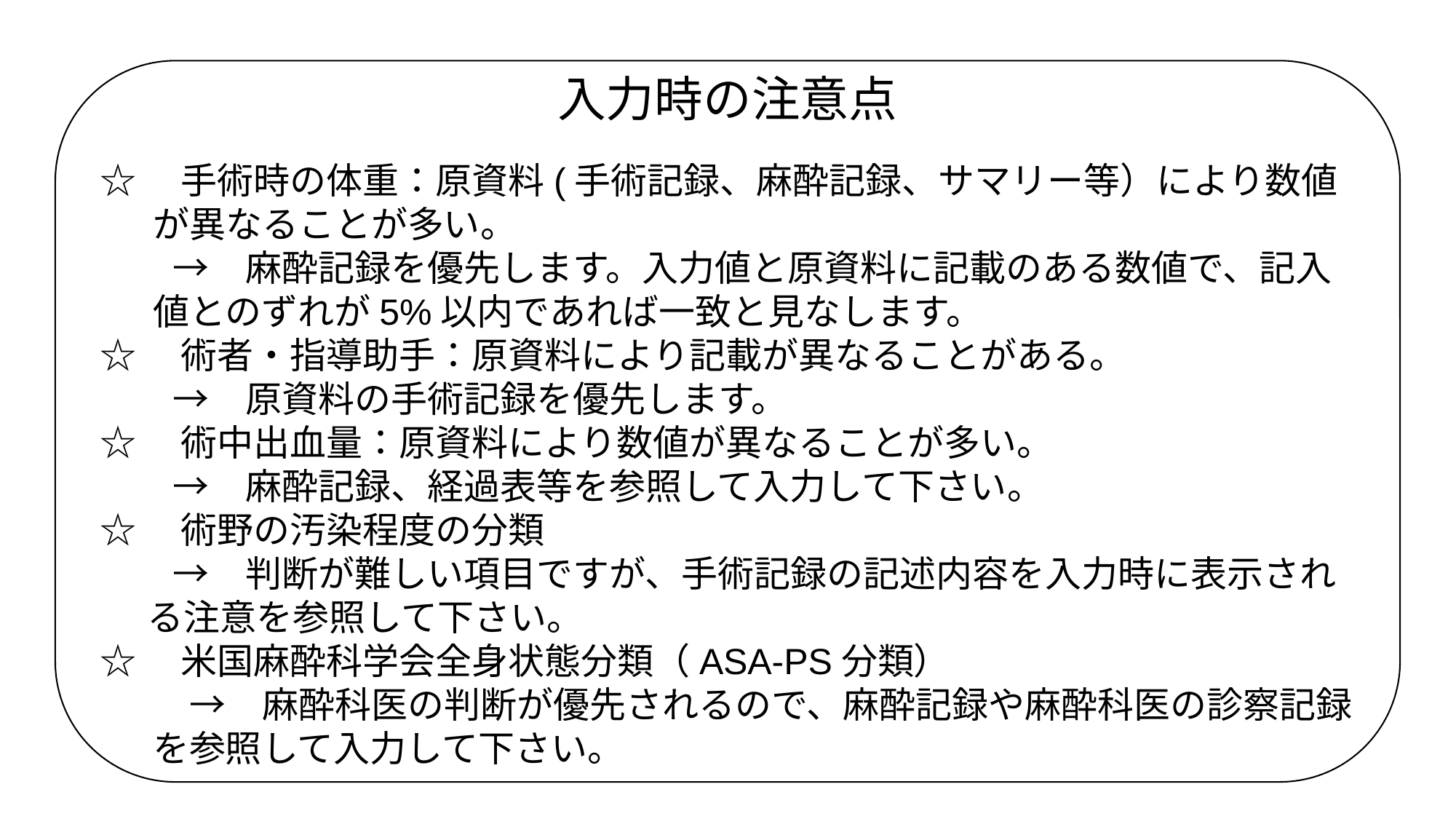

入力時の注意点
☆　手術時の体重：原資料(手術記録、麻酔記録、サマリー等）により数値が異なることが多い。
　　→　麻酔記録を優先します。入力値と原資料に記載のある数値で、記入値とのずれが5%以内であれば一致と見なします。
☆　術者・指導助手：原資料により記載が異なることがある。
　　→　原資料の手術記録を優先します。
☆　術中出血量：原資料により数値が異なることが多い。
　　→　麻酔記録、経過表等を参照して入力して下さい。
☆　術野の汚染程度の分類
　　→　判断が難しい項目ですが、手術記録の記述内容を入力時に表示される注意を参照して下さい。
☆　米国麻酔科学会全身状態分類（ASA-PS分類）
 　　→　麻酔科医の判断が優先されるので、麻酔記録や麻酔科医の診察記録を参照して入力して下さい。